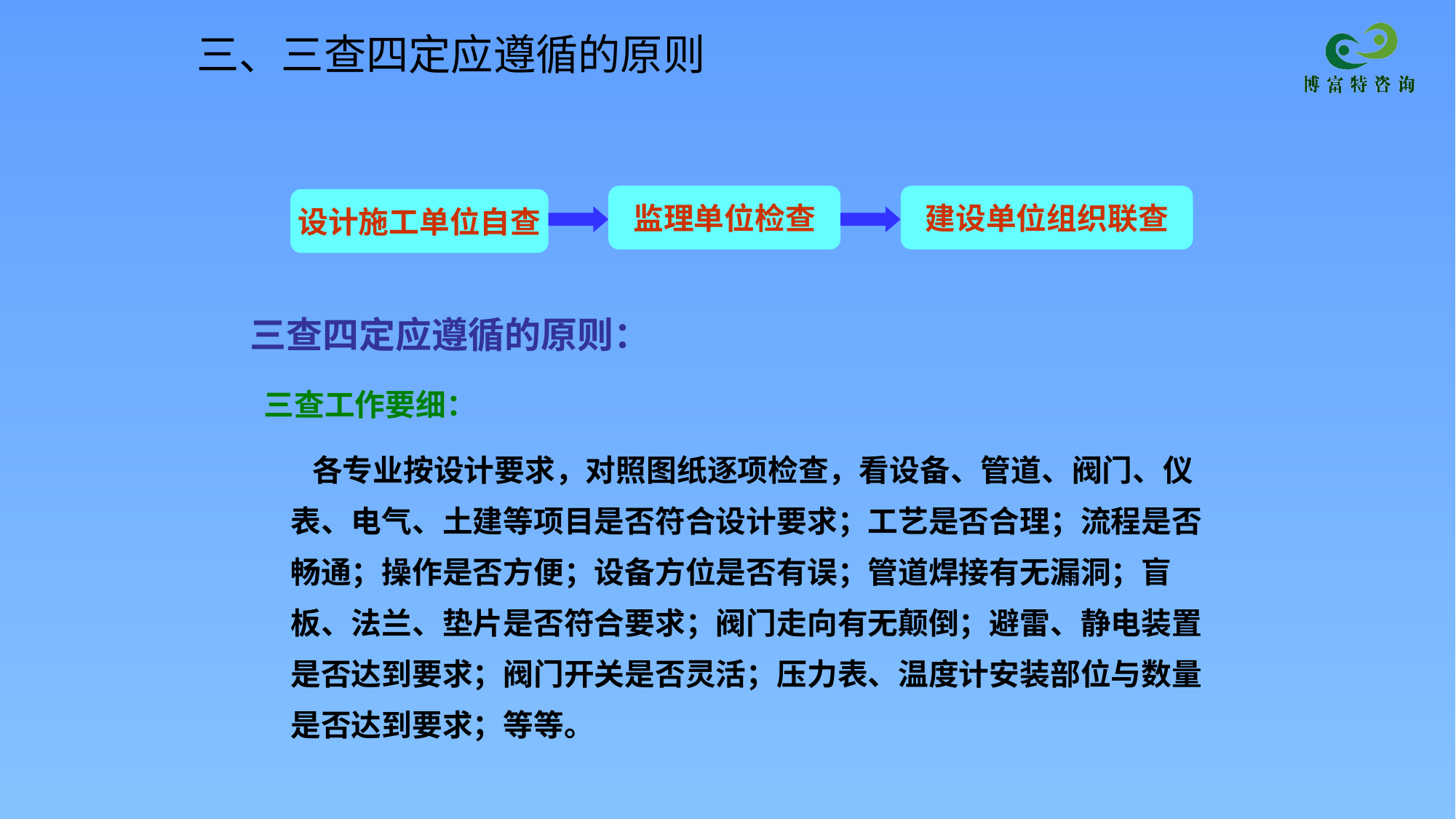

三、三查四定应遵循的原则

监理单位检查
建设单位组织联查
设计施工单位自查

三查四定应遵循的原则：
 三查工作要细：
        各专业按设计要求，对照图纸逐项检查，看设备、管道、阀门、仪表、电气、土建等项目是否符合设计要求；工艺是否合理；流程是否畅通；操作是否方便；设备方位是否有误；管道焊接有无漏洞；盲板、法兰、垫片是否符合要求；阀门走向有无颠倒；避雷、静电装置是否达到要求；阀门开关是否灵活；压力表、温度计安装部位与数量是否达到要求；等等。